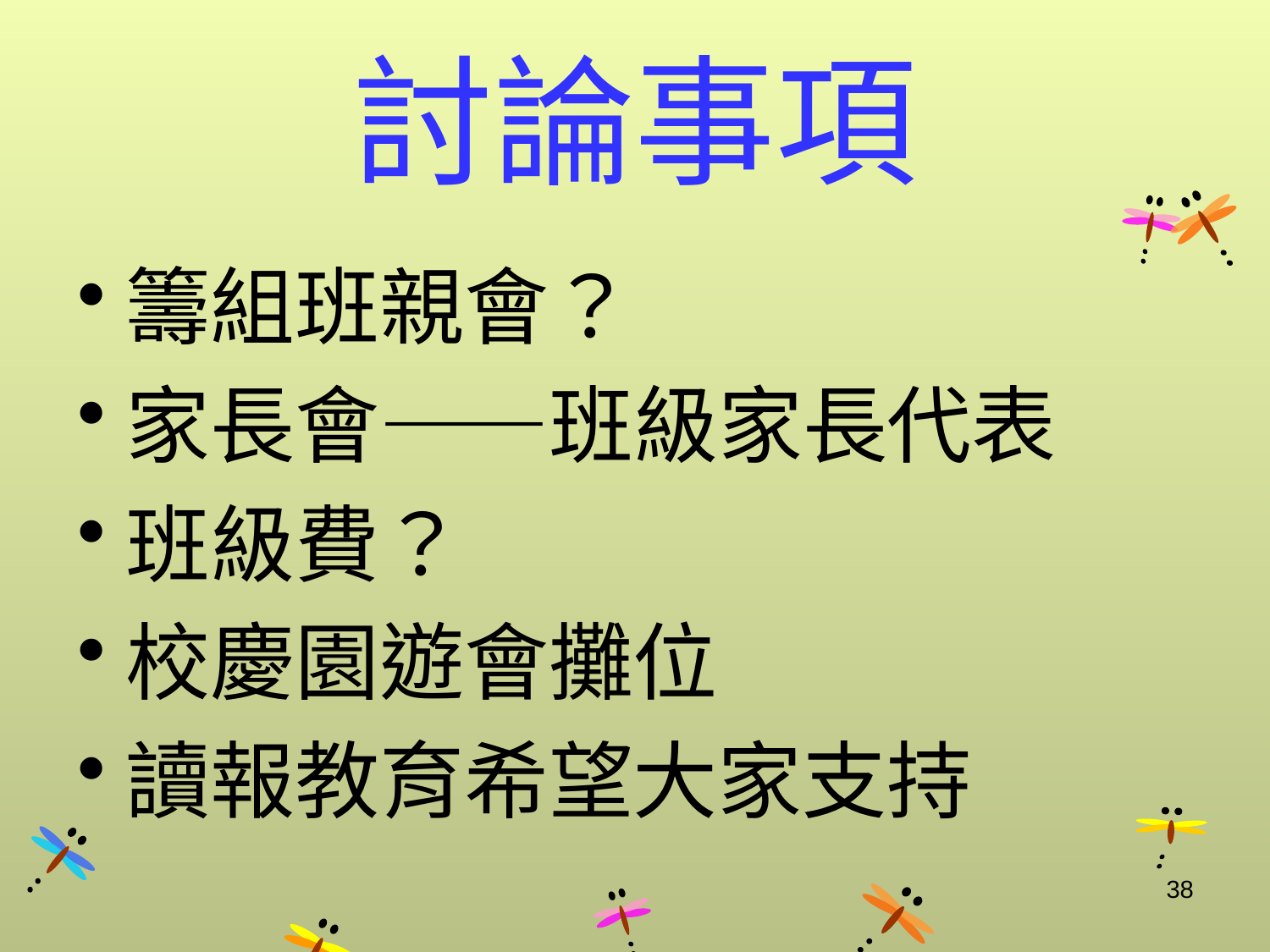

# 討論事項
籌組班親會？
家長會——班級家長代表
班級費？
校慶園遊會攤位
讀報教育希望大家支持
38